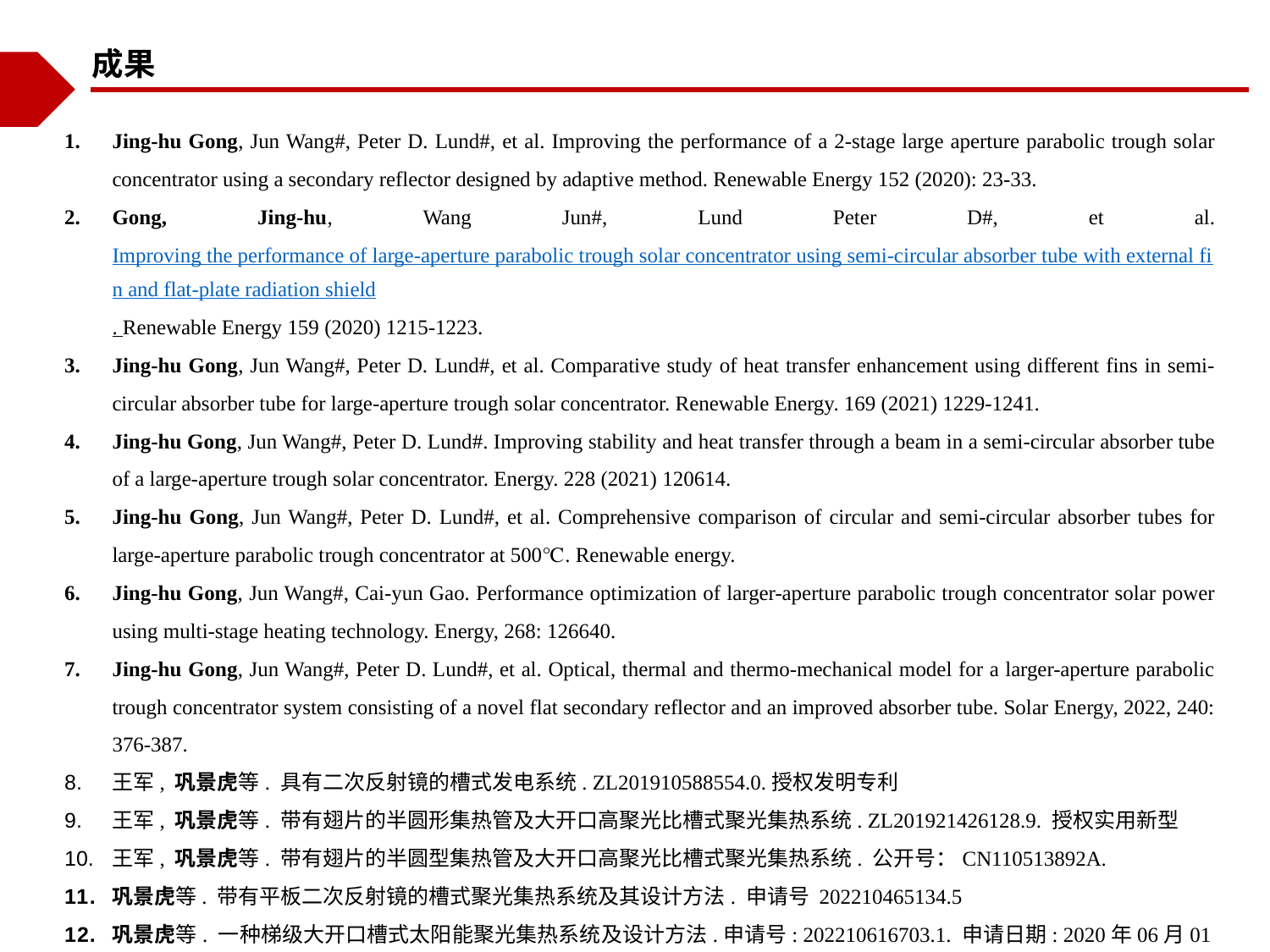

成果
Jing-hu Gong, Jun Wang#, Peter D. Lund#, et al. Improving the performance of a 2-stage large aperture parabolic trough solar concentrator using a secondary reflector designed by adaptive method. Renewable Energy 152 (2020): 23-33.
Gong, Jing-hu, Wang Jun#, Lund Peter D#, et al. Improving the performance of large-aperture parabolic trough solar concentrator using semi-circular absorber tube with external fin and flat-plate radiation shield. Renewable Energy 159 (2020) 1215-1223.
Jing-hu Gong, Jun Wang#, Peter D. Lund#, et al. Comparative study of heat transfer enhancement using different fins in semi-circular absorber tube for large-aperture trough solar concentrator. Renewable Energy. 169 (2021) 1229-1241.
Jing-hu Gong, Jun Wang#, Peter D. Lund#. Improving stability and heat transfer through a beam in a semi-circular absorber tube of a large-aperture trough solar concentrator. Energy. 228 (2021) 120614.
Jing-hu Gong, Jun Wang#, Peter D. Lund#, et al. Comprehensive comparison of circular and semi-circular absorber tubes for large-aperture parabolic trough concentrator at 500℃. Renewable energy.
Jing-hu Gong, Jun Wang#, Cai-yun Gao. Performance optimization of larger-aperture parabolic trough concentrator solar power using multi-stage heating technology. Energy, 268: 126640.
Jing-hu Gong, Jun Wang#, Peter D. Lund#, et al. Optical, thermal and thermo-mechanical model for a larger-aperture parabolic trough concentrator system consisting of a novel flat secondary reflector and an improved absorber tube. Solar Energy, 2022, 240: 376-387.
王军, 巩景虎等. 具有二次反射镜的槽式发电系统. ZL201910588554.0.授权发明专利
王军, 巩景虎等. 带有翅片的半圆形集热管及大开口高聚光比槽式聚光集热系统. ZL201921426128.9. 授权实用新型
王军, 巩景虎等. 带有翅片的半圆型集热管及大开口高聚光比槽式聚光集热系统. 公开号：CN110513892A.
巩景虎等. 带有平板二次反射镜的槽式聚光集热系统及其设计方法. 申请号 202210465134.5
巩景虎等. 一种梯级大开口槽式太阳能聚光集热系统及设计方法.申请号: 202210616703.1. 申请日期: 2020年06月01日.